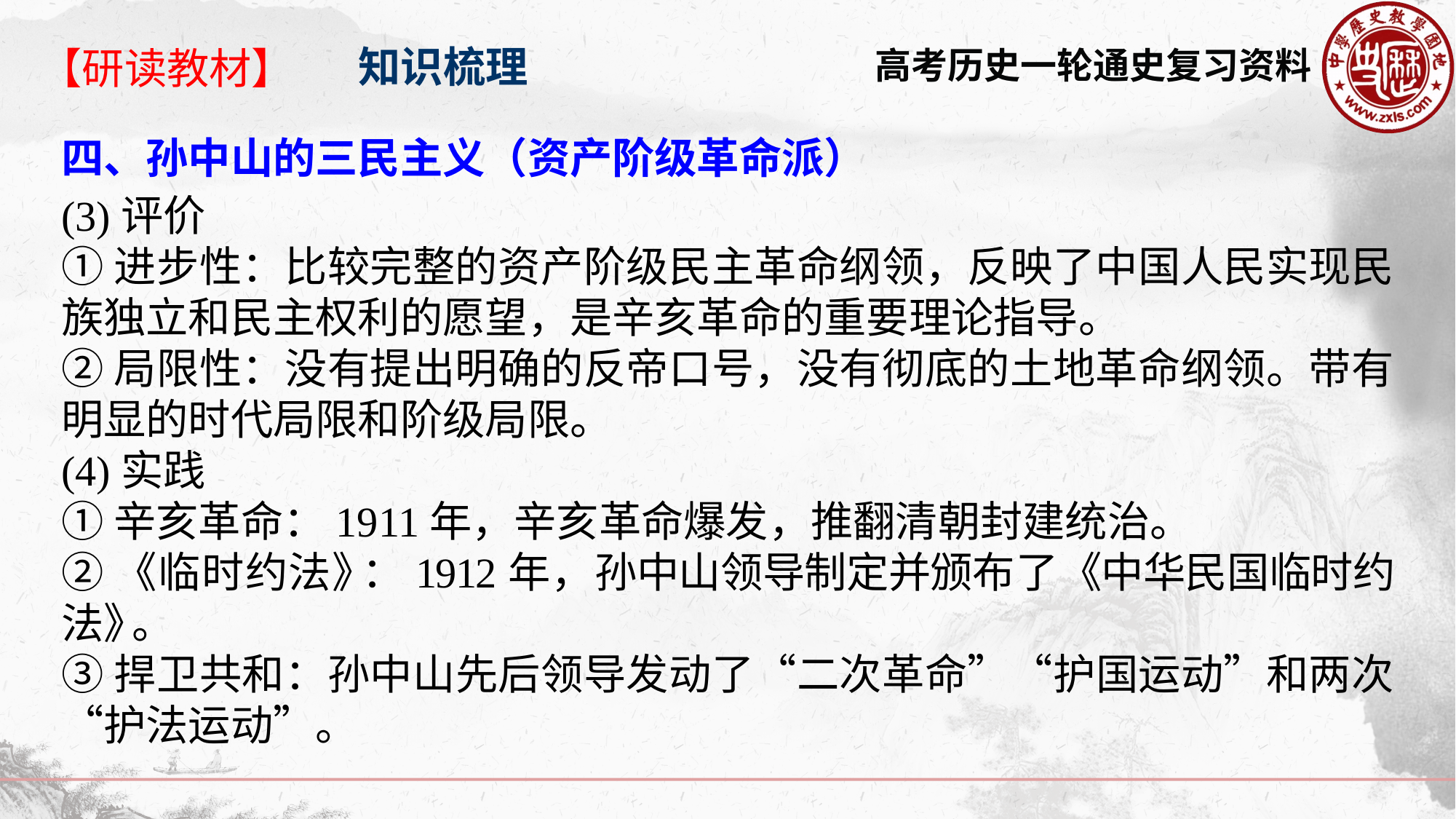

知识梳理
【研读教材】
四、孙中山的三民主义（资产阶级革命派）
(3)评价
①进步性：比较完整的资产阶级民主革命纲领，反映了中国人民实现民族独立和民主权利的愿望，是辛亥革命的重要理论指导。
②局限性：没有提出明确的反帝口号，没有彻底的土地革命纲领。带有明显的时代局限和阶级局限。
(4)实践
①辛亥革命：1911年，辛亥革命爆发，推翻清朝封建统治。
②《临时约法》：1912年，孙中山领导制定并颁布了《中华民国临时约法》。
③捍卫共和：孙中山先后领导发动了“二次革命”“护国运动”和两次“护法运动”。